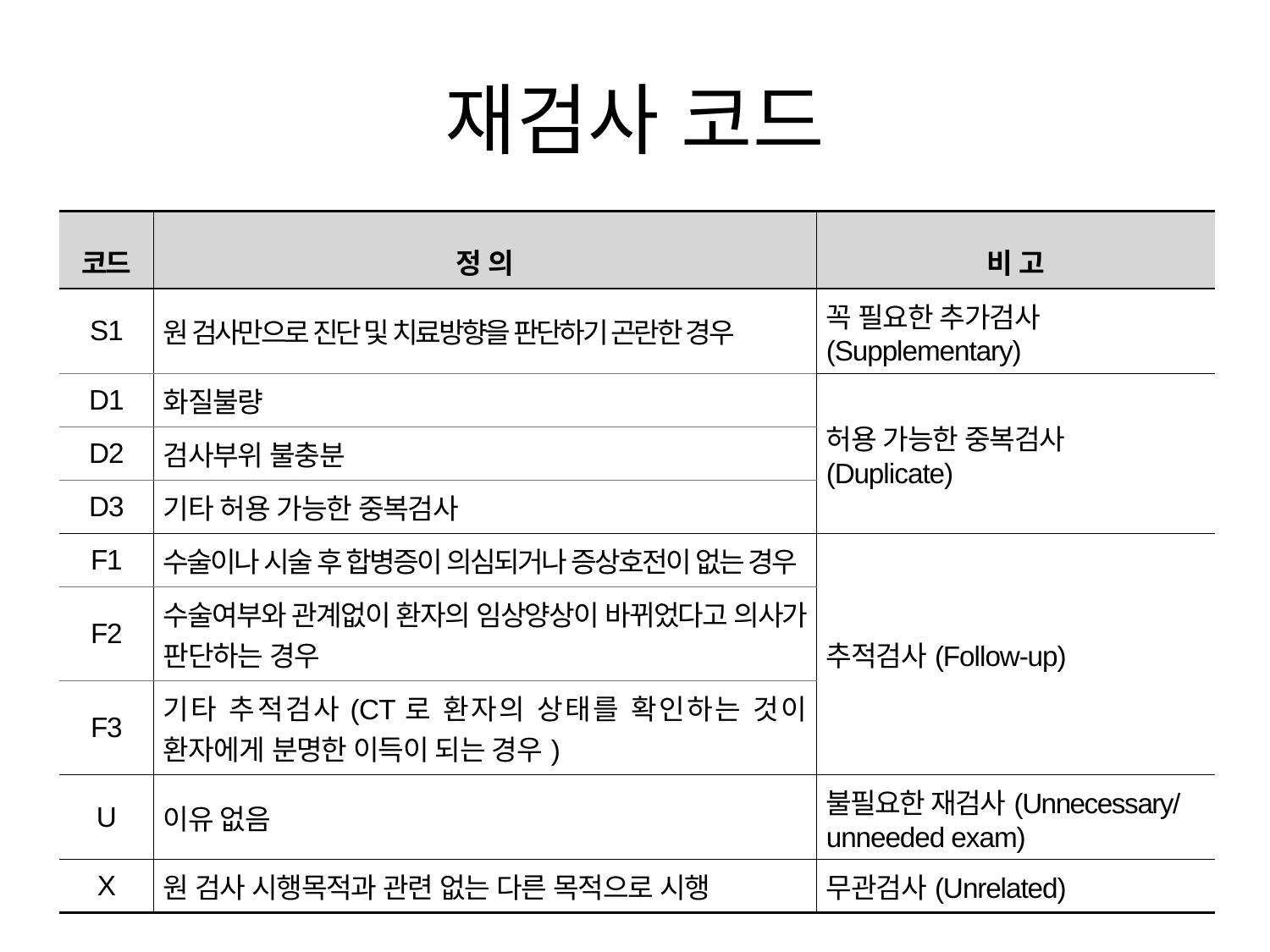

# 재검사 코드
| 코드 | 정 의 | 비 고 |
| --- | --- | --- |
| S1 | 원 검사만으로 진단 및 치료방향을 판단하기 곤란한 경우 | 꼭 필요한 추가검사 (Supplementary) |
| D1 | 화질불량 | 허용 가능한 중복검사 (Duplicate) |
| D2 | 검사부위 불충분 |  |
| D3 | 기타 허용 가능한 중복검사 |  |
| F1 | 수술이나 시술 후 합병증이 의심되거나 증상호전이 없는 경우 | 추적검사(Follow-up) |
| F2 | 수술여부와 관계없이 환자의 임상양상이 바뀌었다고 의사가 판단하는 경우 |  |
| F3 | 기타 추적검사(CT로 환자의 상태를 확인하는 것이 환자에게 분명한 이득이 되는 경우) |  |
| U | 이유 없음 | 불필요한 재검사(Unnecessary/ unneeded exam) |
| X | 원 검사 시행목적과 관련 없는 다른 목적으로 시행 | 무관검사(Unrelated) |